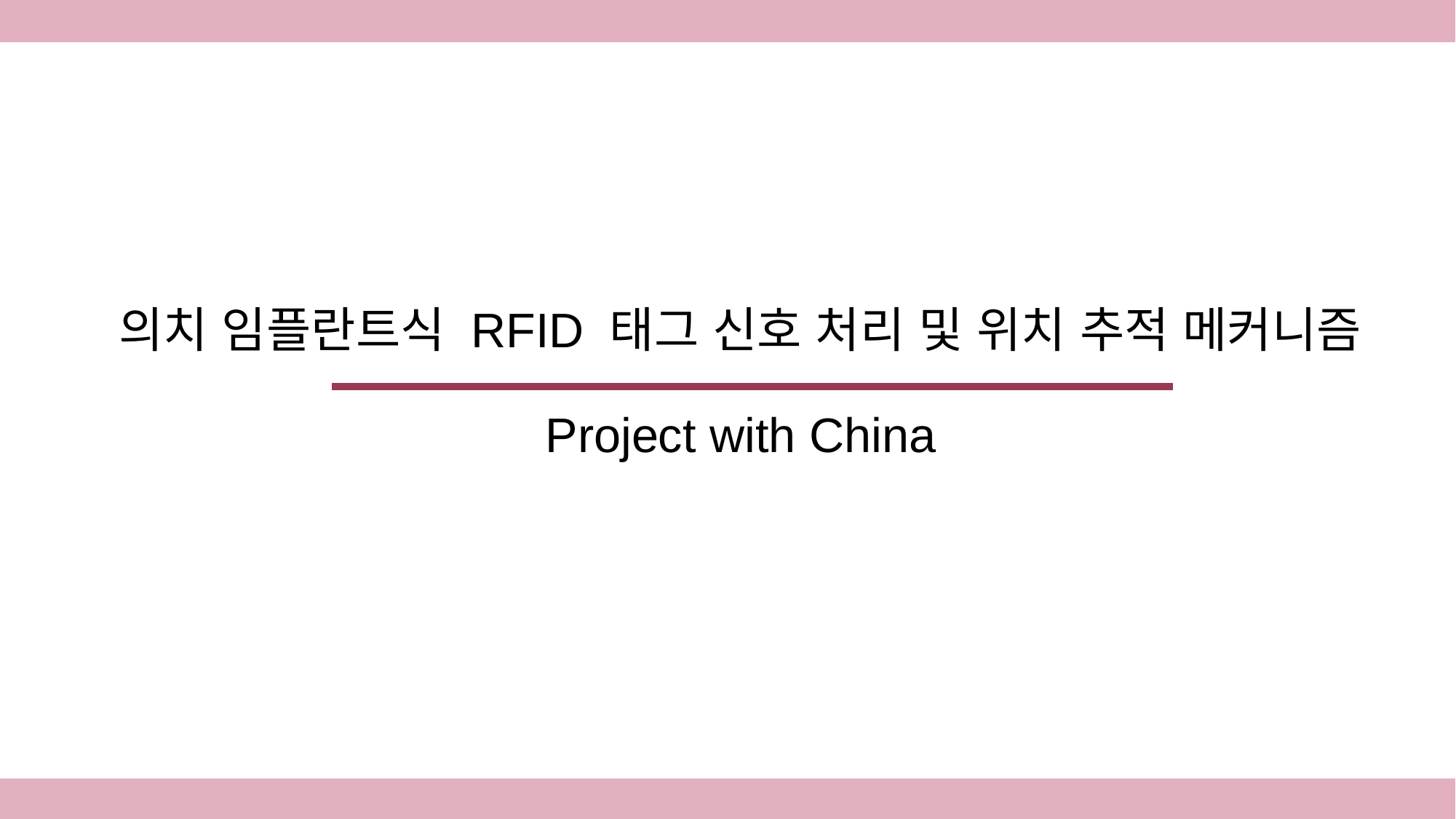

# 의치 임플란트식 RFID 태그 신호 처리 및 위치 추적 메커니즘 Project with China